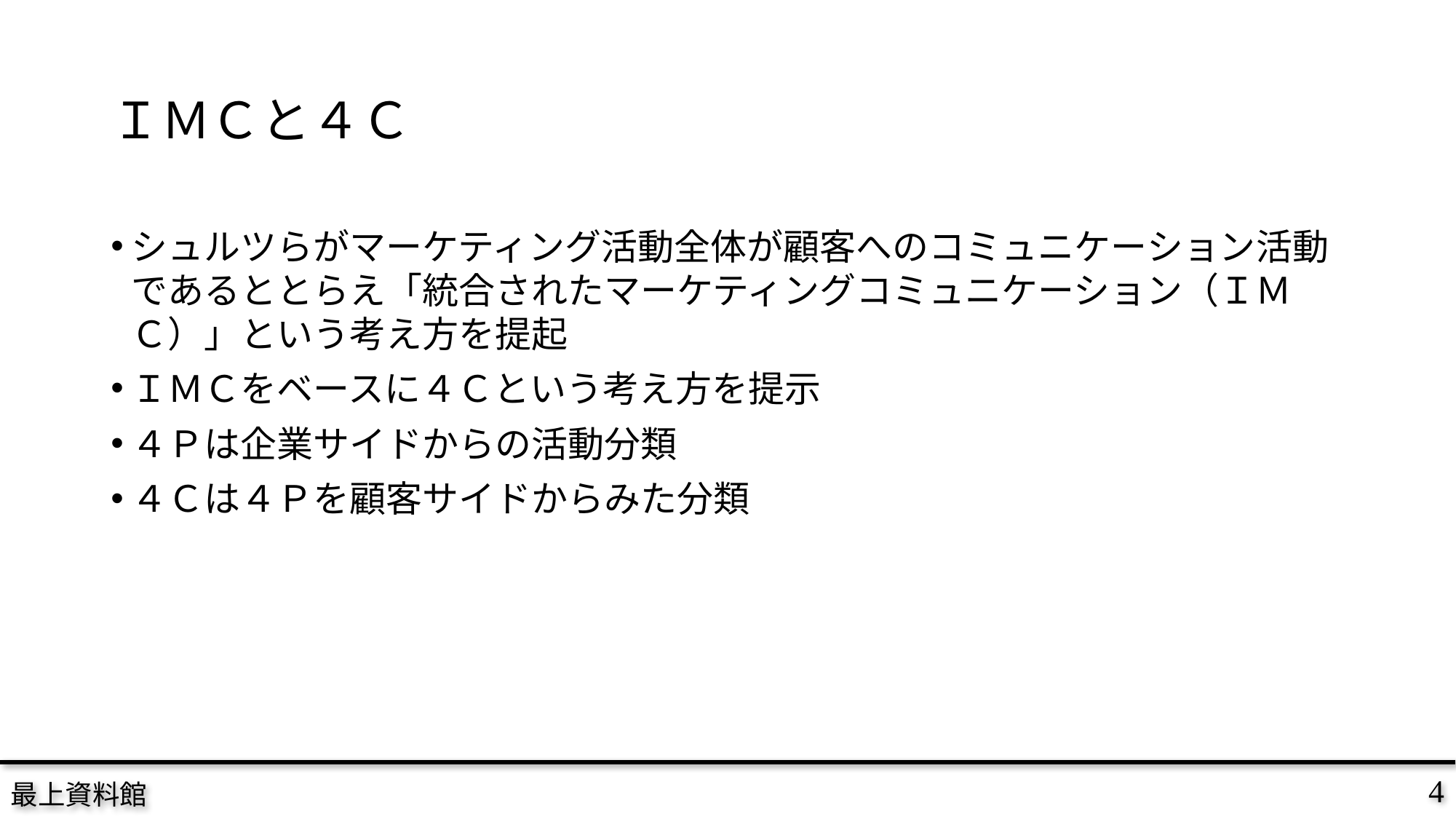

# ＩＭＣと４Ｃ
シュルツらがマーケティング活動全体が顧客へのコミュニケーション活動であるととらえ「統合されたマーケティングコミュニケーション（ＩＭＣ）」という考え方を提起
ＩＭＣをベースに４Ｃという考え方を提示
４Ｐは企業サイドからの活動分類
４Ｃは４Ｐを顧客サイドからみた分類